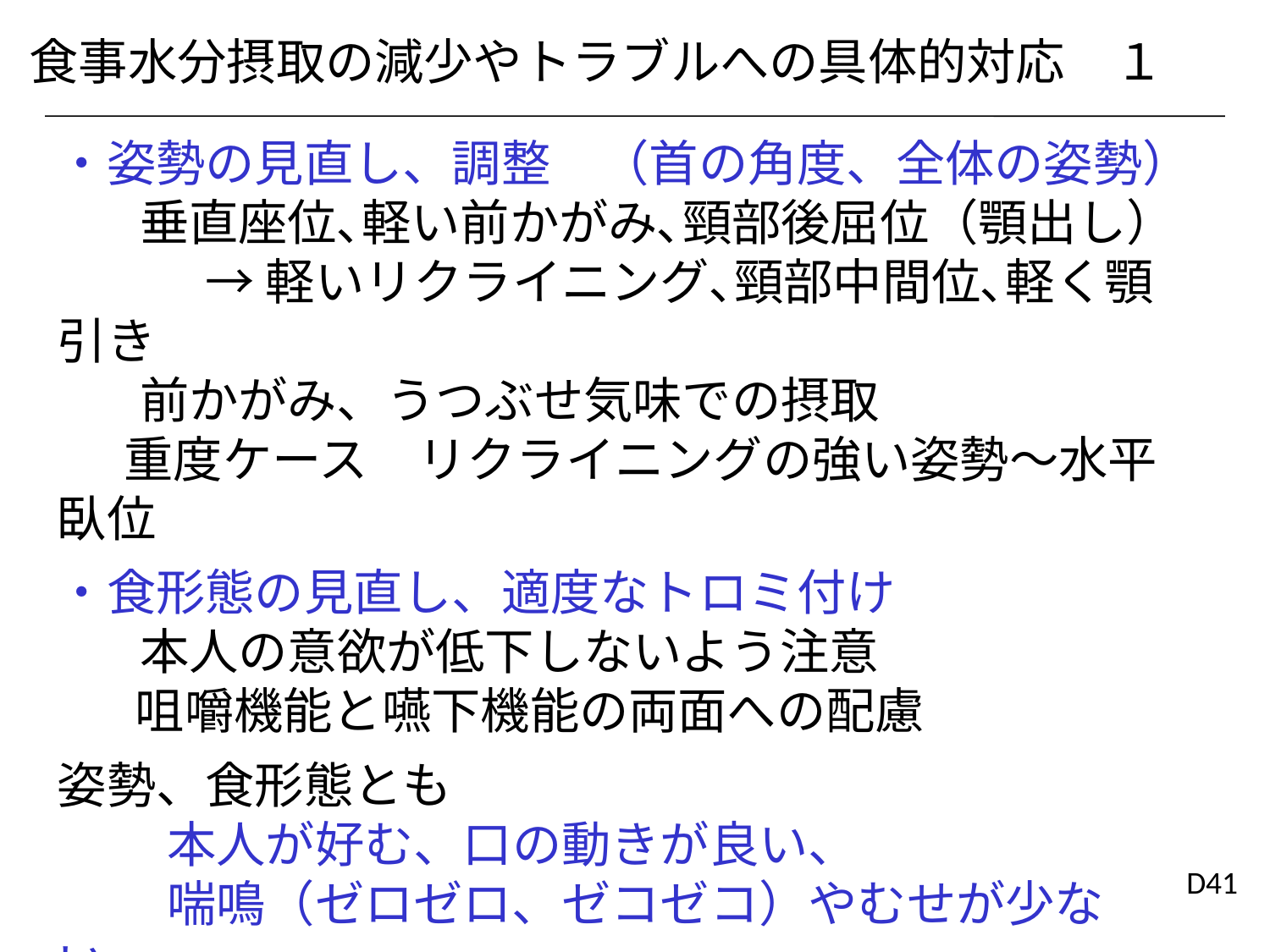

食事水分摂取の減少やトラブルへの具体的対応　１

・姿勢の見直し、調整　（首の角度、全体の姿勢）
　   垂直座位､軽い前かがみ､頸部後屈位（顎出し）
　　　→ 軽いリクライニング､頸部中間位､軽く顎引き
　   前かがみ、うつぶせ気味での摂取
     重度ケース　リクライニングの強い姿勢～水平臥位
・食形態の見直し、適度なトロミ付け
　   本人の意欲が低下しないよう注意
      咀嚼機能と嚥下機能の両面への配慮
姿勢、食形態とも
　 　本人が好む、口の動きが良い、
　 　喘鳴（ゼロゼロ、ゼコゼコ）やむせが少ない、
　　ような選択が、嚥下造影検査でも、良いことが多い
D41